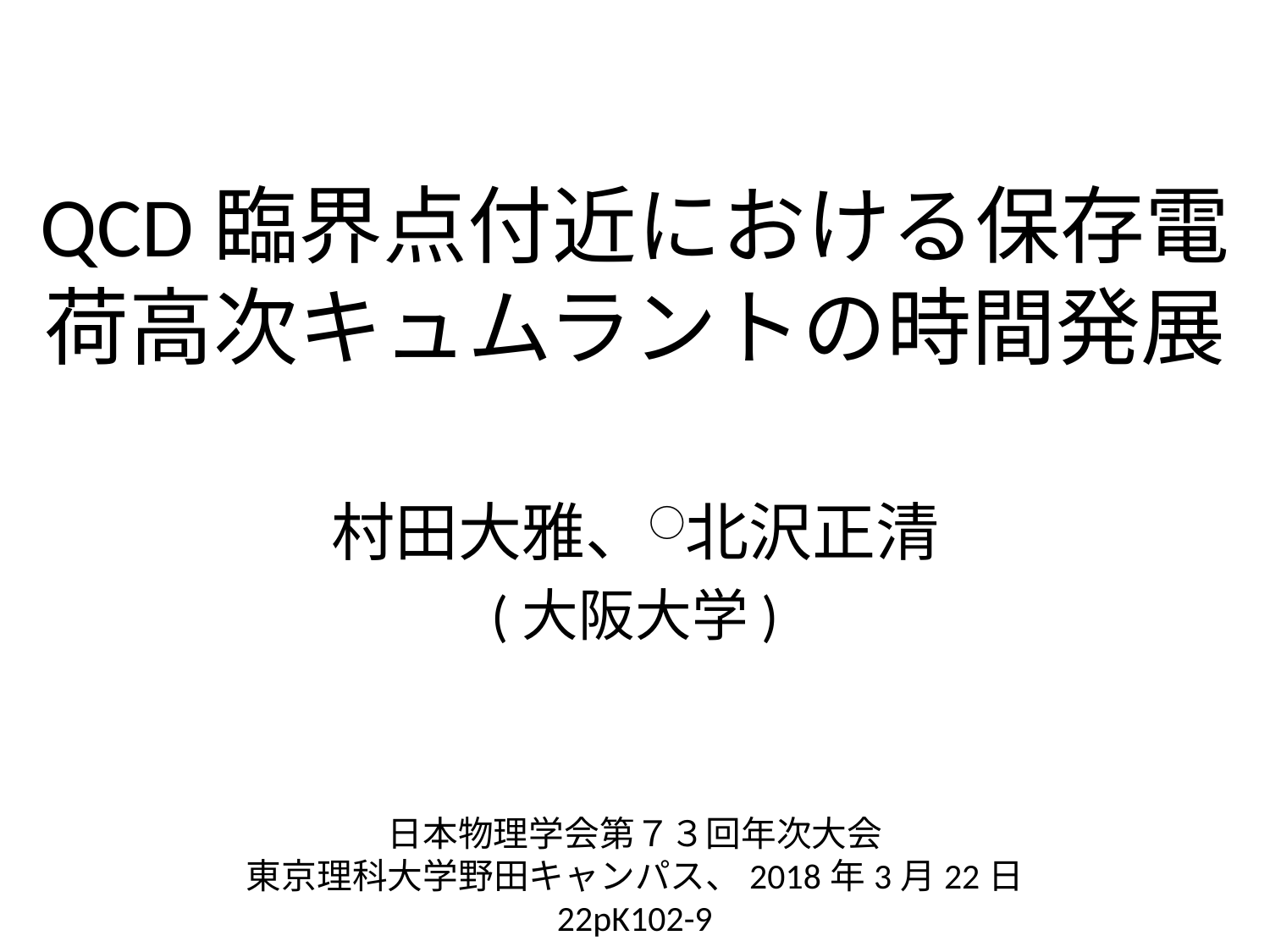

# QCD臨界点付近における保存電荷高次キュムラントの時間発展
村田大雅、○北沢正清
(大阪大学)
日本物理学会第７３回年次大会
東京理科大学野田キャンパス、2018年3月22日
22pK102-9